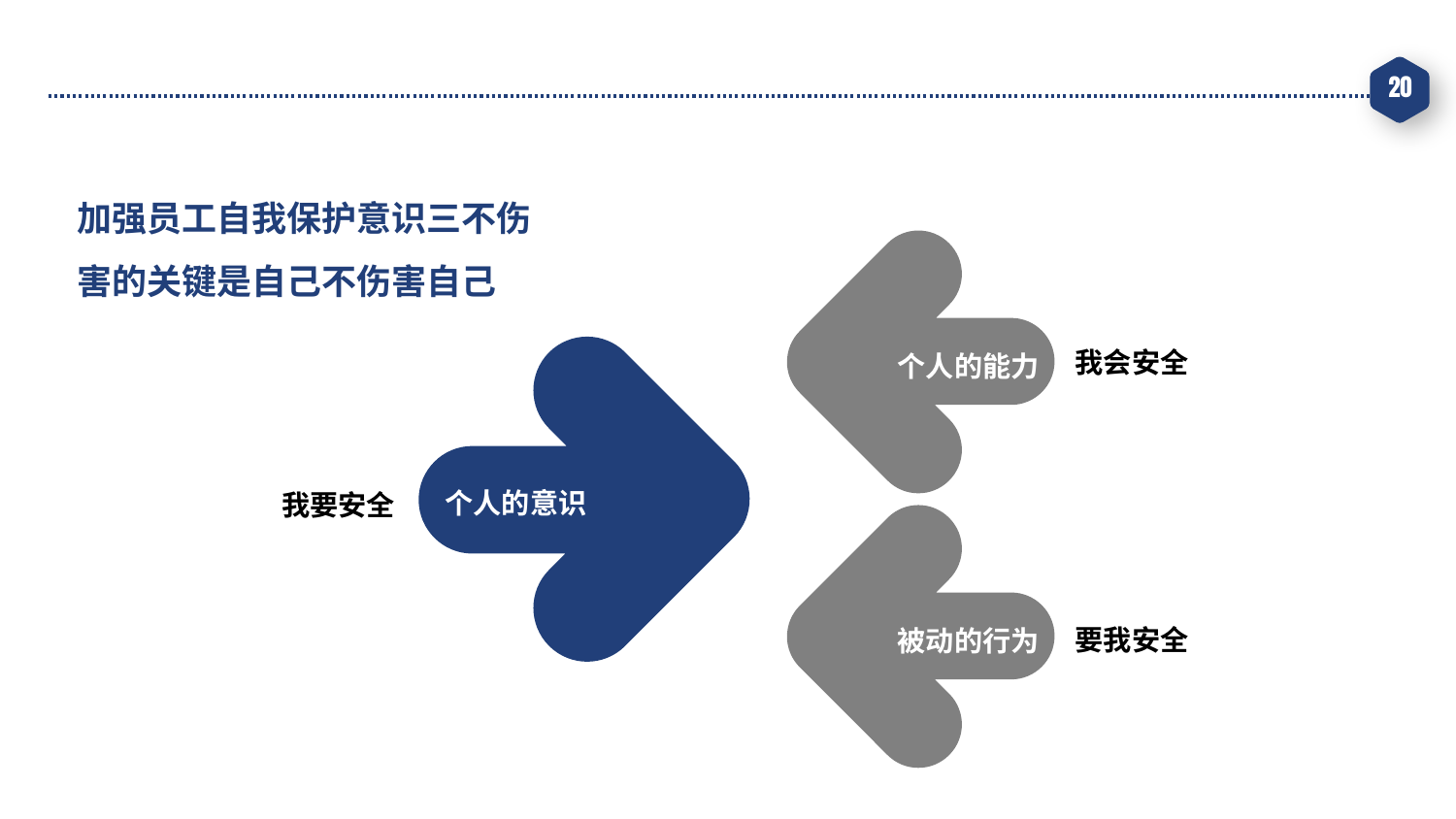

加强员工自我保护意识三不伤害的关键是自己不伤害自己

我会安全
个人的能力

个人的意识
我要安全

要我安全
被动的行为
/    11